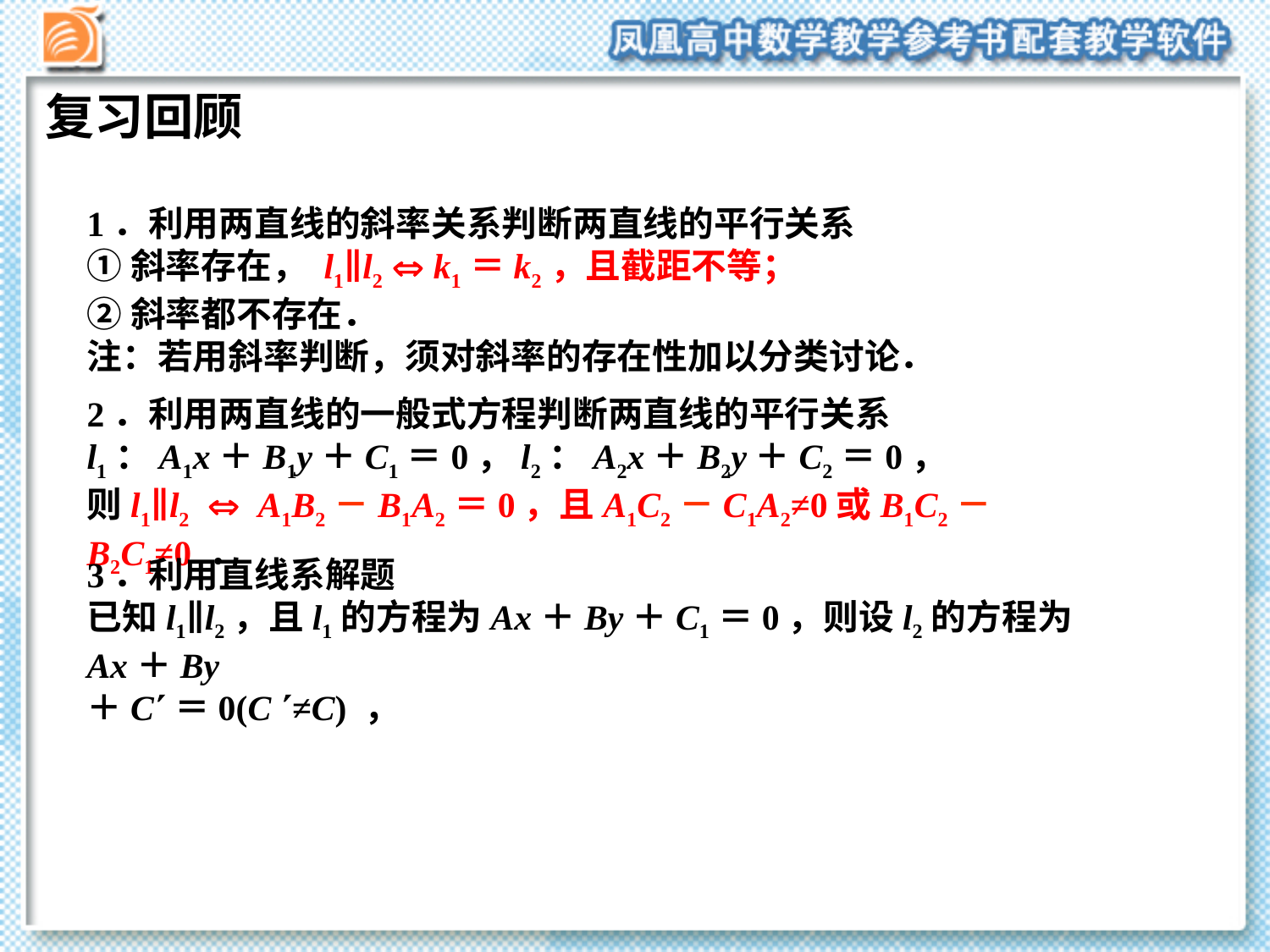

复习回顾
1．利用两直线的斜率关系判断两直线的平行关系
①斜率存在， l1∥l2 ⇔ k1＝k2，且截距不等；
②斜率都不存在．
注：若用斜率判断，须对斜率的存在性加以分类讨论．
2．利用两直线的一般式方程判断两直线的平行关系
l1：A1x＋B1y＋C1＝0，l2：A2x＋B2y＋C2＝0，
则l1∥l2  ⇔  A1B2－B1A2＝0，且A1C2－C1A2≠0或B1C2－B2C1≠0 ．
3．利用直线系解题
已知l1∥l2，且l1的方程为Ax＋By＋C1＝0，则设l2的方程为Ax＋By
＋C′＝0(C ′≠C) ，